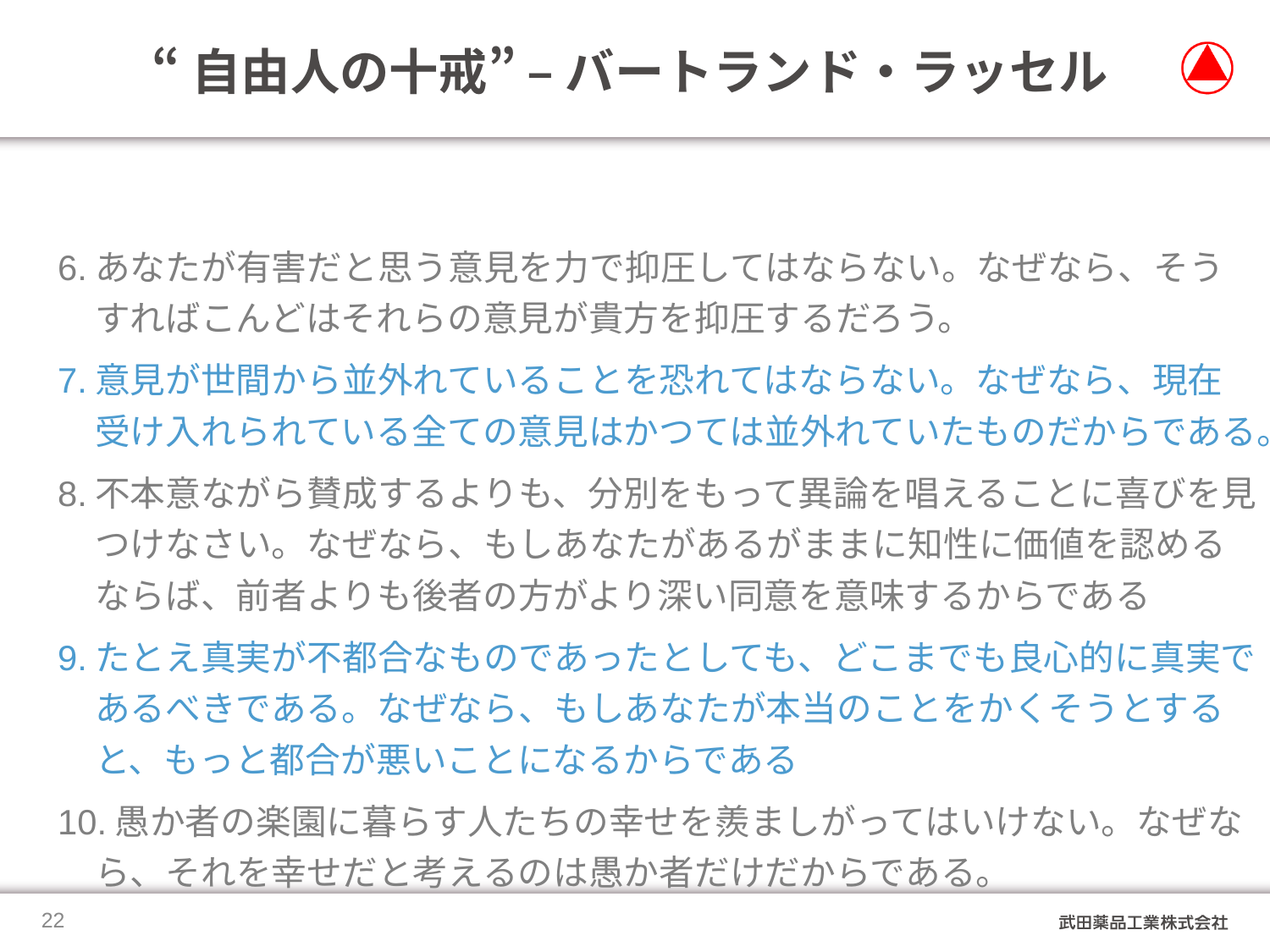

# “自由人の十戒” – バートランド・ラッセル
| 6.あなたが有害だと思う意見を力で抑圧してはならない。なぜなら、そうすればこんどはそれらの意見が貴方を抑圧するだろう。 7.意見が世間から並外れていることを恐れてはならない。なぜなら、現在受け入れられている全ての意見はかつては並外れていたものだからである。 8.不本意ながら賛成するよりも、分別をもって異論を唱えることに喜びを見つけなさい。なぜなら、もしあなたがあるがままに知性に価値を認めるならば、前者よりも後者の方がより深い同意を意味するからである 9.たとえ真実が不都合なものであったとしても、どこまでも良心的に真実であるべきである。なぜなら、もしあなたが本当のことをかくそうとすると、もっと都合が悪いことになるからである 10.愚か者の楽園に暮らす人たちの幸せを羨ましがってはいけない。なぜなら、それを幸せだと考えるのは愚か者だけだからである。 |
| --- |
22